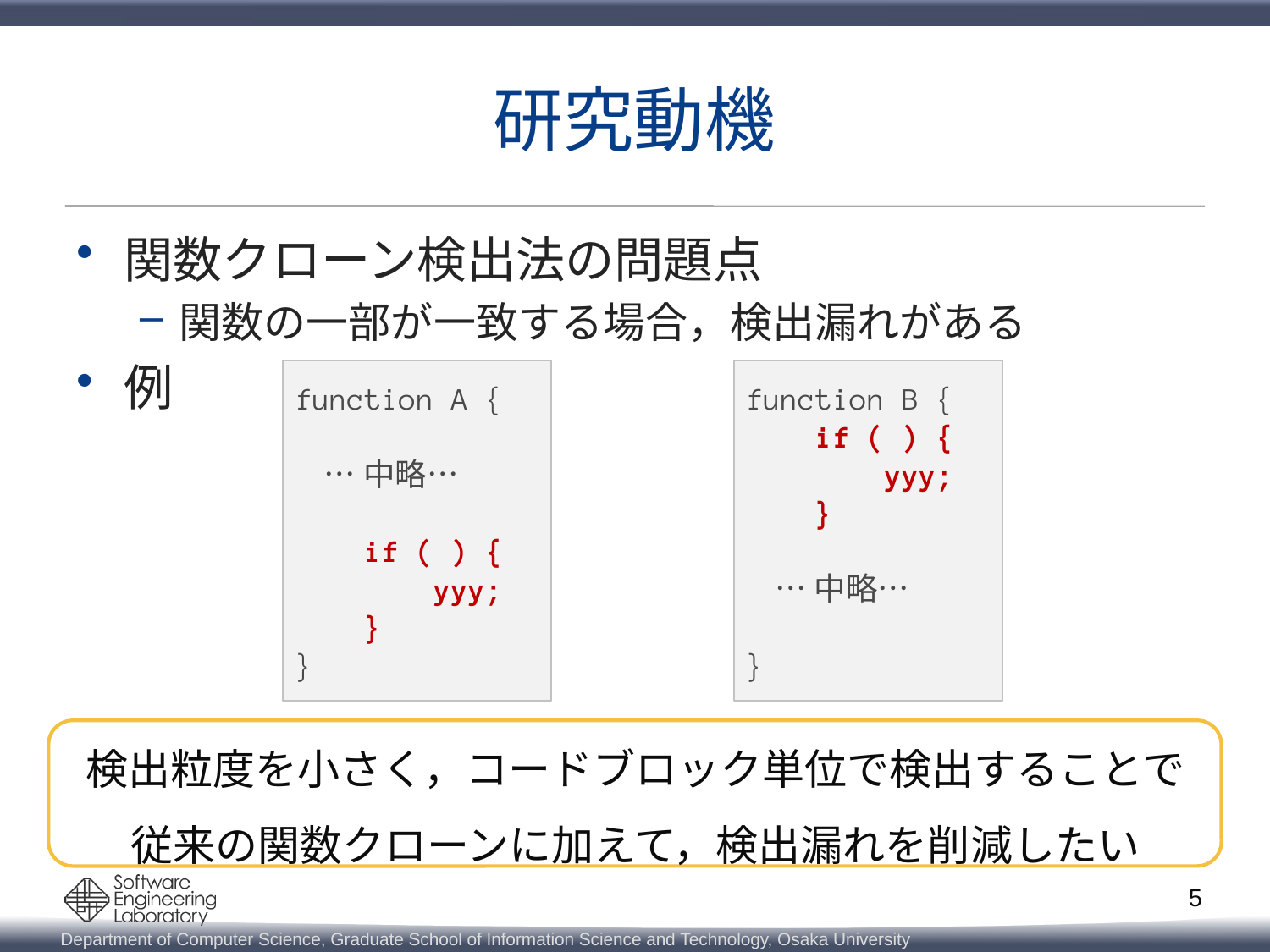

# 研究動機
関数クローン検出法の問題点
関数の一部が一致する場合，検出漏れがある
例

function A {

    …中略…

    if ( ) {
        yyy;
    }
}
function B {
    if ( ) {
        yyy;
    }

    …中略…

}
検出粒度を小さく，コードブロック単位で検出することで従来の関数クローンに加えて，検出漏れを削減したい
5